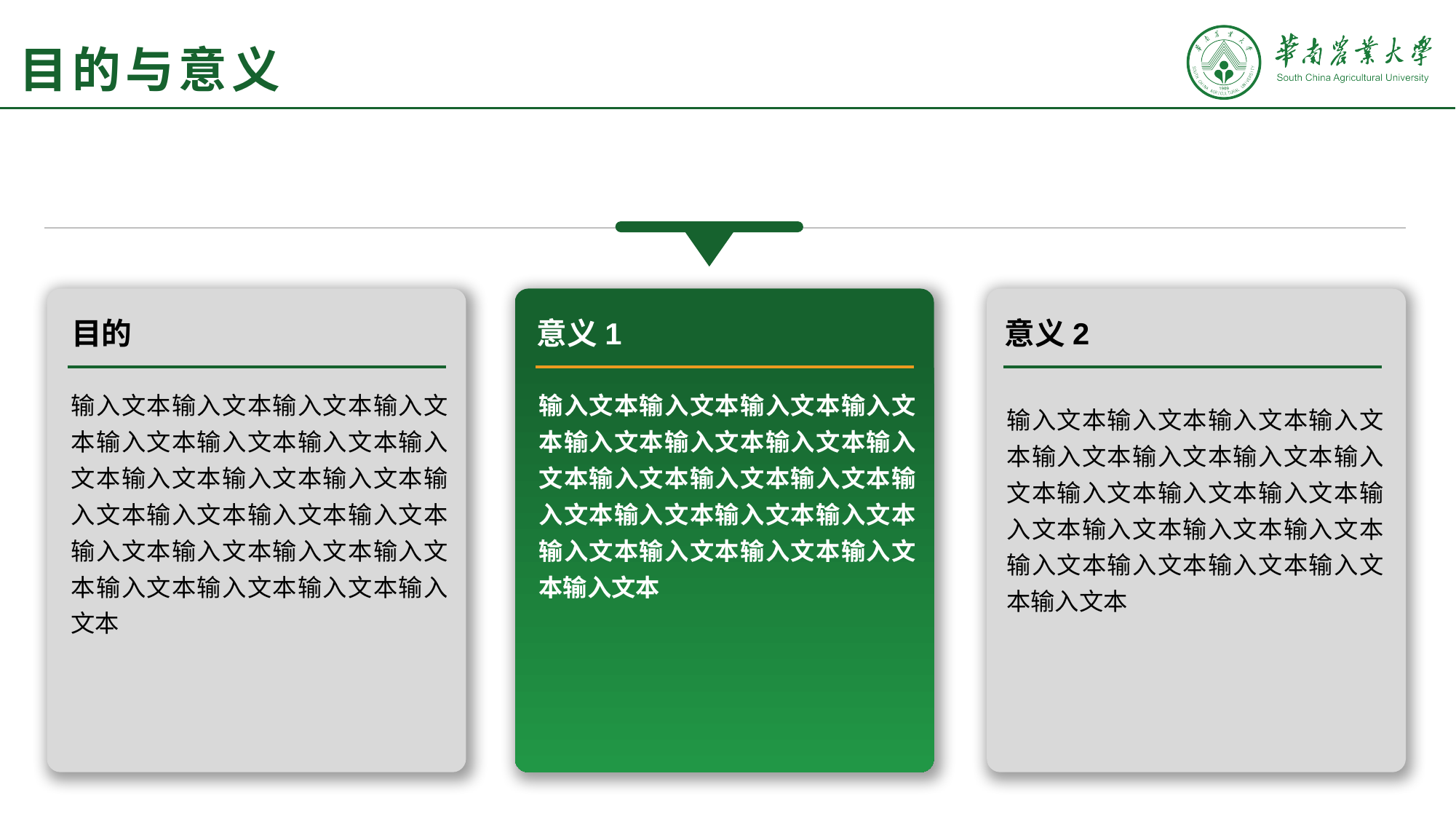

# 目的与意义

目的
输入文本输入文本输入文本输入文本输入文本输入文本输入文本输入文本输入文本输入文本输入文本输入文本输入文本输入文本输入文本输入文本输入文本输入文本输入文本输入文本输入文本输入文本输入文本

意义1
输入文本输入文本输入文本输入文本输入文本输入文本输入文本输入文本输入文本输入文本输入文本输入文本输入文本输入文本输入文本输入文本输入文本输入文本输入文本输入文本

意义2
输入文本输入文本输入文本输入文本输入文本输入文本输入文本输入文本输入文本输入文本输入文本输入文本输入文本输入文本输入文本输入文本输入文本输入文本输入文本输入文本